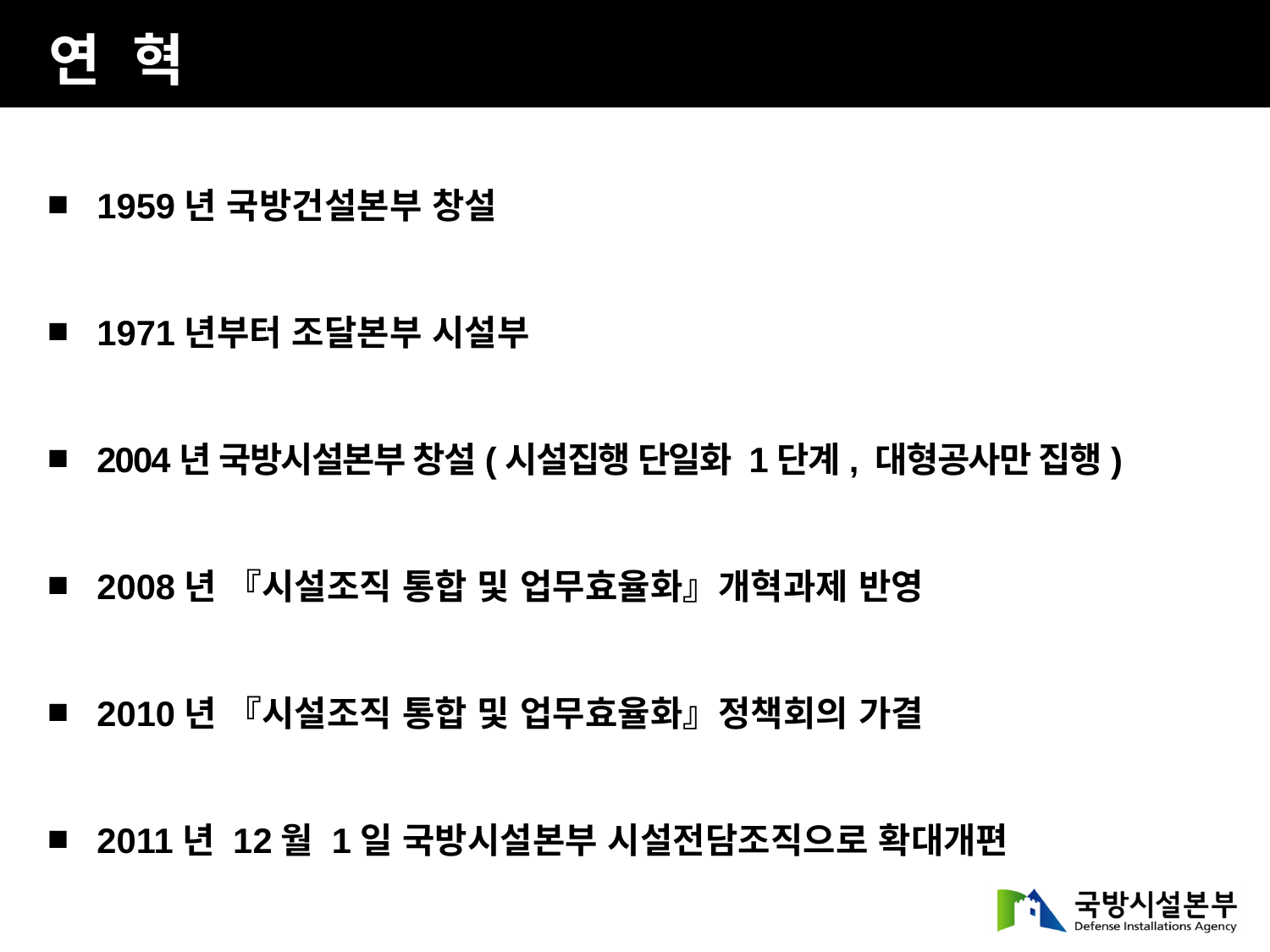

연  혁
 1959년 국방건설본부 창설

 1971년부터 조달본부 시설부

 2004년 국방시설본부 창설(시설집행 단일화 1단계, 대형공사만 집행)

 2008년 『시설조직 통합 및 업무효율화』개혁과제 반영

 2010년 『시설조직 통합 및 업무효율화』정책회의 가결

 2011년 12월 1일 국방시설본부 시설전담조직으로 확대개편